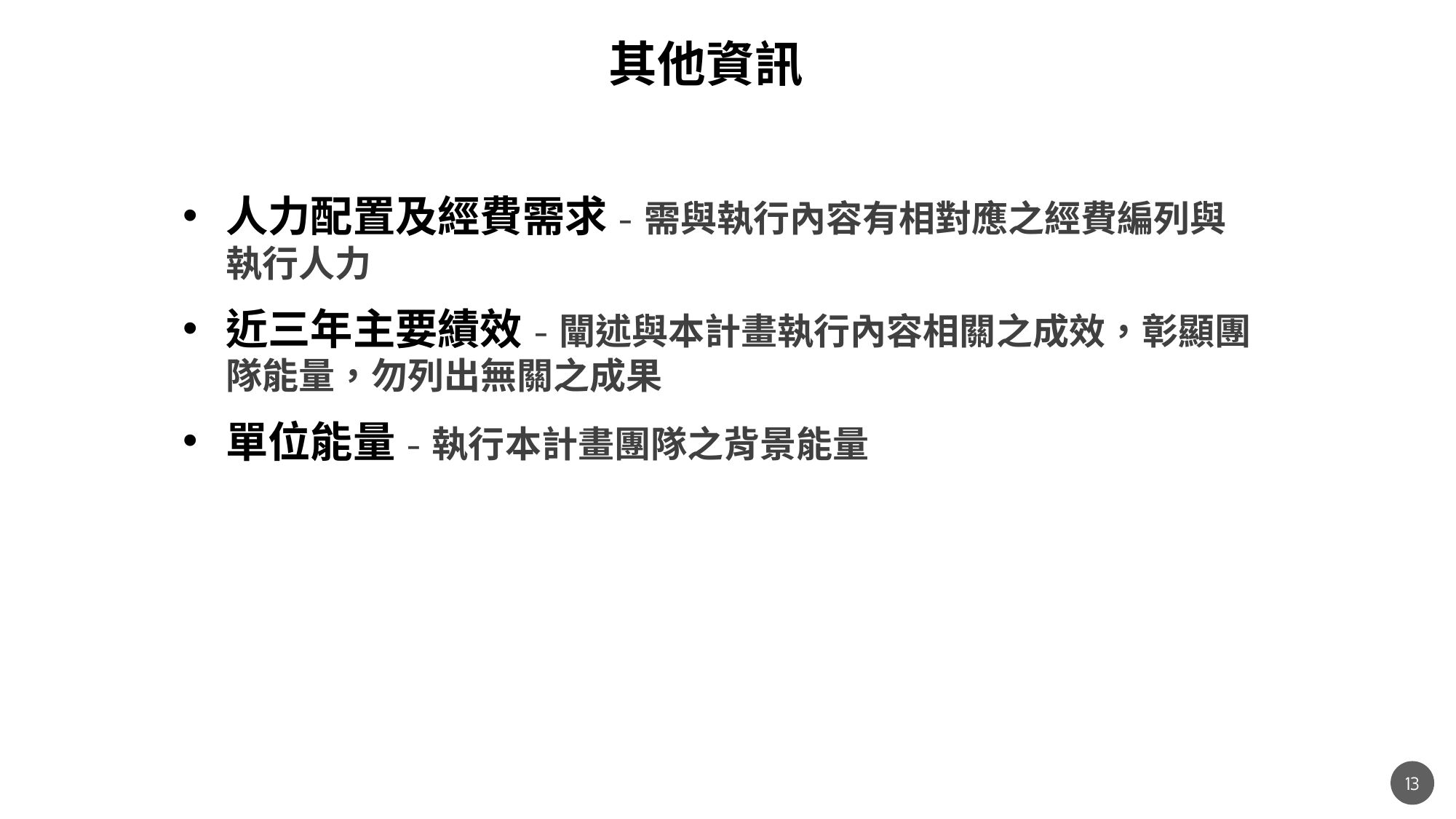

其他資訊
人力配置及經費需求-需與執行內容有相對應之經費編列與執行人力
近三年主要績效-闡述與本計畫執行內容相關之成效，彰顯團隊能量，勿列出無關之成果
單位能量-執行本計畫團隊之背景能量
13